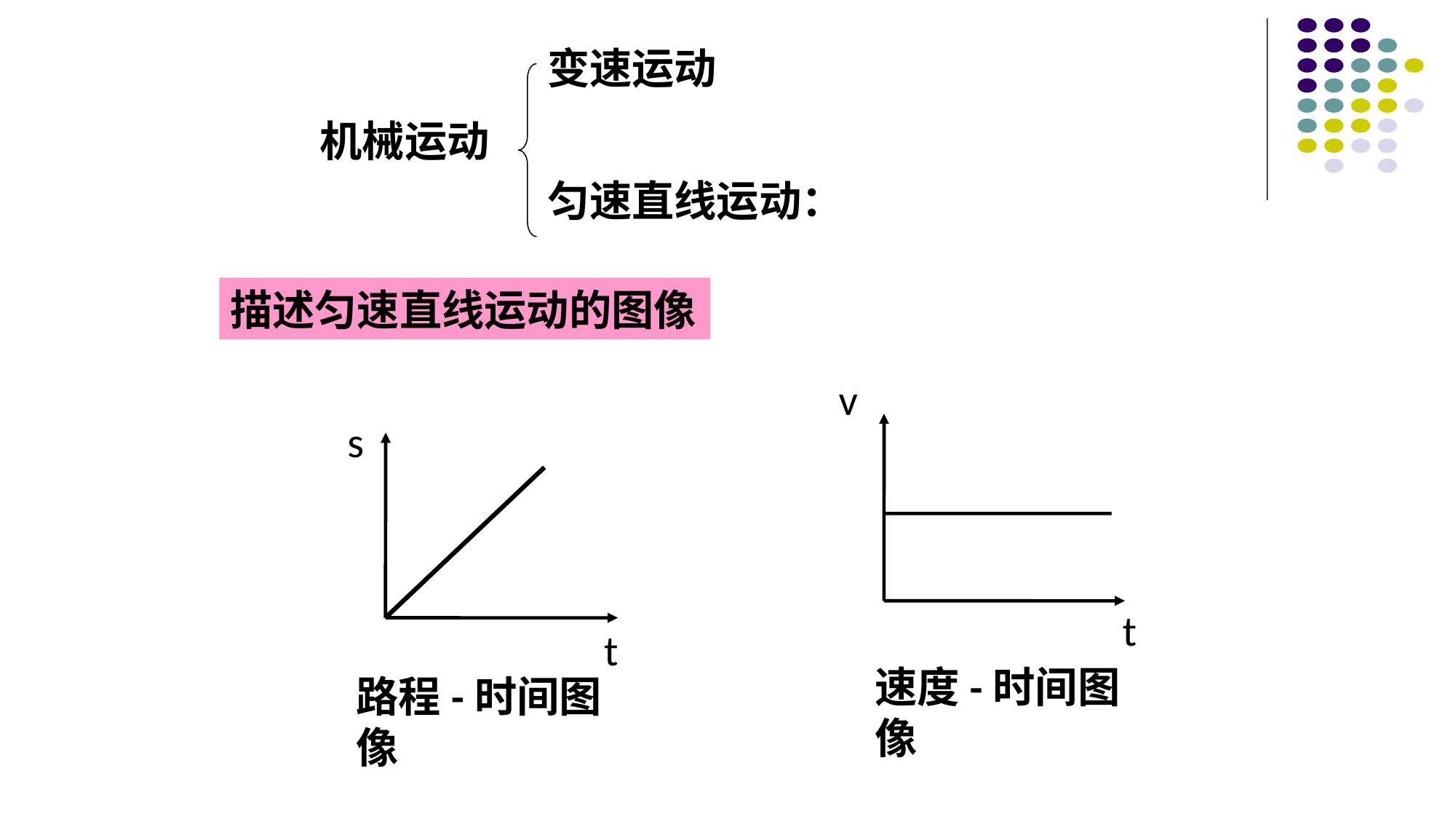

变速运动

机械运动
匀速直线运动：
描述匀速直线运动的图像
v

t

速度-时间图像
s

t
路程-时间图像